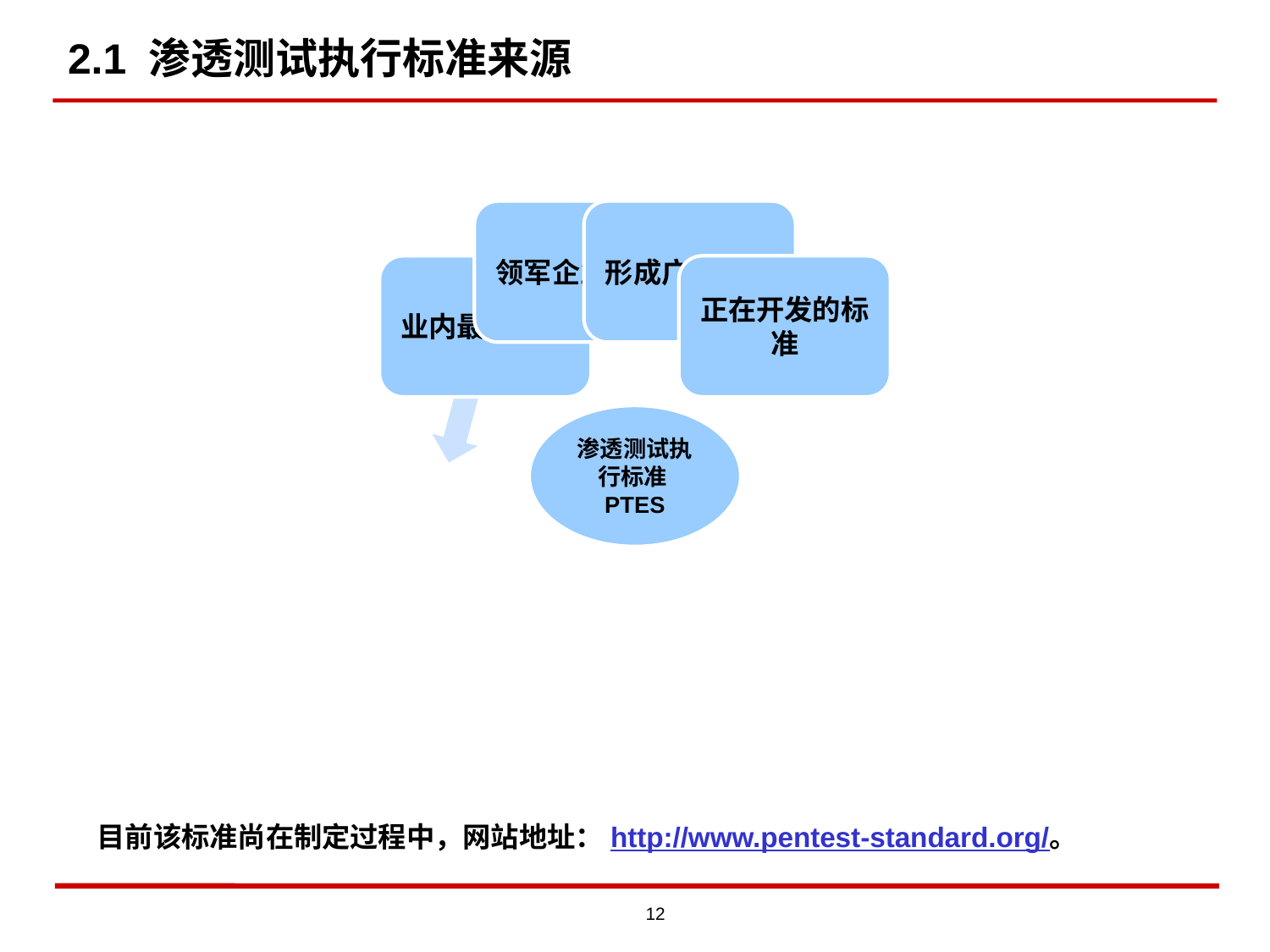

# 2.1 渗透测试执行标准来源
渗透测试执行标准PTES
业内最佳实践
领军企业采用
形成广泛共识
目前该标准尚在制定过程中，网站地址：http://www.pentest-standard.org/。